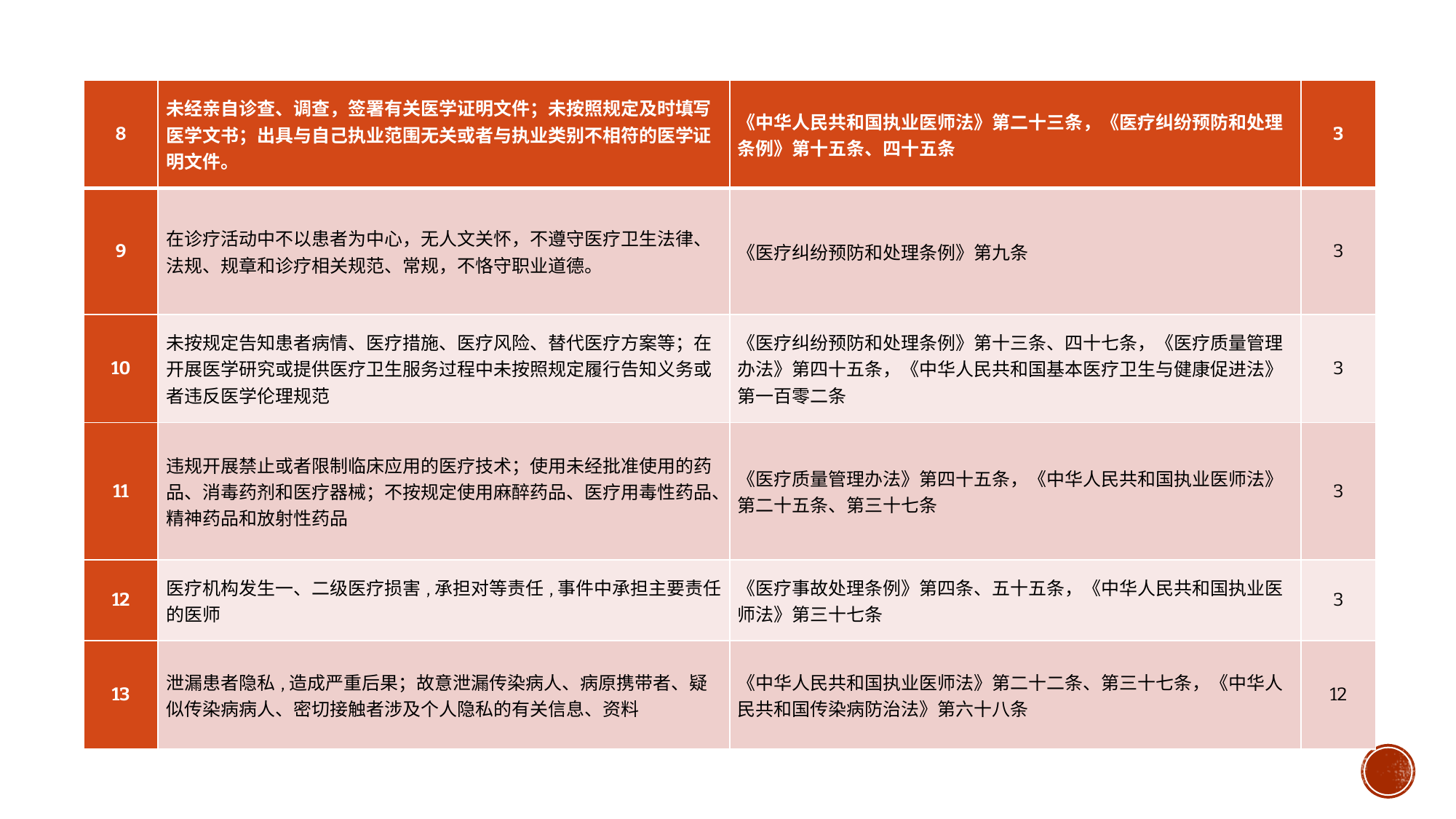

#
| 8 | 未经亲自诊查、调查，签署有关医学证明文件；未按照规定及时填写医学文书；出具与自己执业范围无关或者与执业类别不相符的医学证明文件。 | 《中华人民共和国执业医师法》第二十三条，《医疗纠纷预防和处理条例》第十五条、四十五条 | 3 |
| --- | --- | --- | --- |
| 9 | 在诊疗活动中不以患者为中心，无人文关怀，不遵守医疗卫生法律、法规、规章和诊疗相关规范、常规，不恪守职业道德。 | 《医疗纠纷预防和处理条例》第九条 | 3 |
| 10 | 未按规定告知患者病情、医疗措施、医疗风险、替代医疗方案等；在开展医学研究或提供医疗卫生服务过程中未按照规定履行告知义务或者违反医学伦理规范 | 《医疗纠纷预防和处理条例》第十三条、四十七条，《医疗质量管理办法》第四十五条，《中华人民共和国基本医疗卫生与健康促进法》第一百零二条 | 3 |
| 11 | 违规开展禁止或者限制临床应用的医疗技术；使用未经批准使用的药品、消毒药剂和医疗器械；不按规定使用麻醉药品、医疗用毒性药品、精神药品和放射性药品 | 《医疗质量管理办法》第四十五条，《中华人民共和国执业医师法》第二十五条、第三十七条 | 3 |
| 12 | 医疗机构发生一、二级医疗损害,承担对等责任,事件中承担主要责任的医师 | 《医疗事故处理条例》第四条、五十五条，《中华人民共和国执业医师法》第三十七条 | 3 |
| 13 | 泄漏患者隐私,造成严重后果；故意泄漏传染病人、病原携带者、疑似传染病病人、密切接触者涉及个人隐私的有关信息、资料 | 《中华人民共和国执业医师法》第二十二条、第三十七条，《中华人民共和国传染病防治法》第六十八条 | 12 |